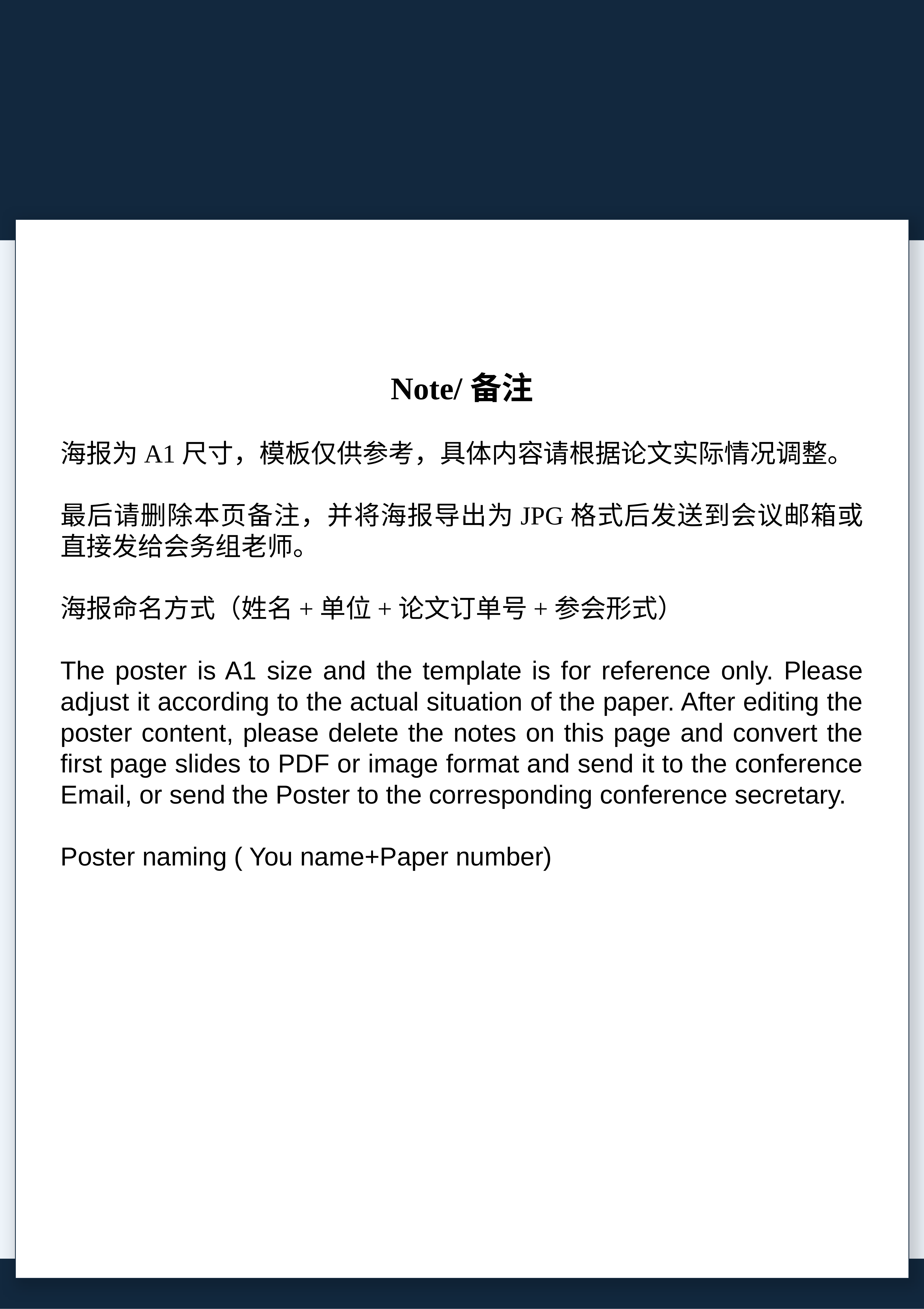

Note/备注

海报为A1尺寸，模板仅供参考，具体内容请根据论文实际情况调整。

最后请删除本页备注，并将海报导出为JPG格式后发送到会议邮箱或直接发给会务组老师。

海报命名方式（姓名+单位+论文订单号+参会形式）

The poster is A1 size and the template is for reference only. Please adjust it according to the actual situation of the paper. After editing the poster content, please delete the notes on this page and convert the first page slides to PDF or image format and send it to the conference Email, or send the Poster to the corresponding conference secretary.

Poster naming ( You name+Paper number)